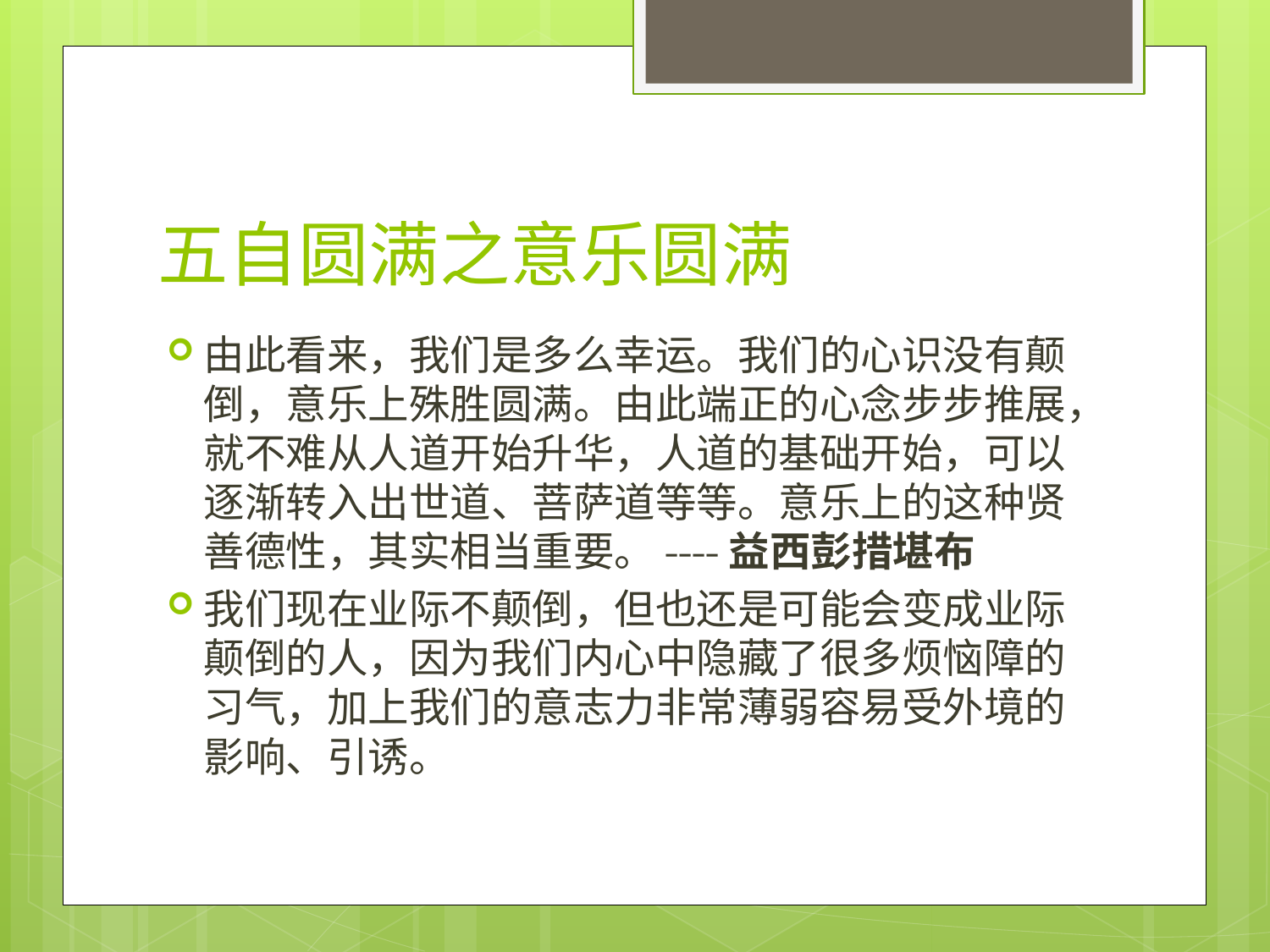

# 五自圆满之意乐圆满
由此看来，我们是多么幸运。我们的心识没有颠倒，意乐上殊胜圆满。由此端正的心念步步推展，就不难从人道开始升华，人道的基础开始，可以逐渐转入出世道、菩萨道等等。意乐上的这种贤善德性，其实相当重要。----益西彭措堪布
我们现在业际不颠倒，但也还是可能会变成业际颠倒的人，因为我们内心中隐藏了很多烦恼障的习气，加上我们的意志力非常薄弱容易受外境的影响、引诱。